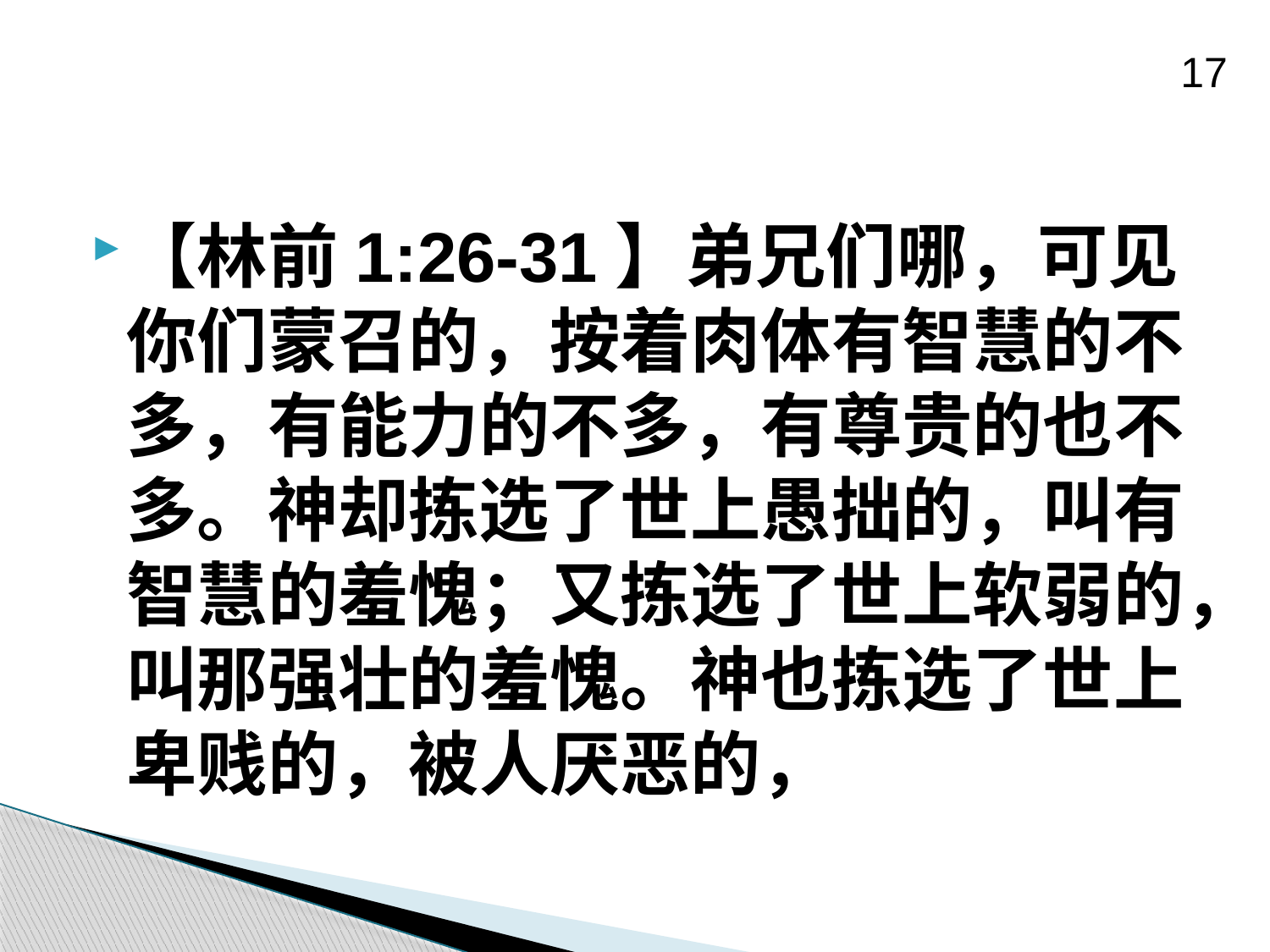

17
#
【林前1:26-31】弟兄们哪，可见你们蒙召的，按着肉体有智慧的不多，有能力的不多，有尊贵的也不多。神却拣选了世上愚拙的，叫有智慧的羞愧；又拣选了世上软弱的，叫那强壮的羞愧。神也拣选了世上卑贱的，被人厌恶的，